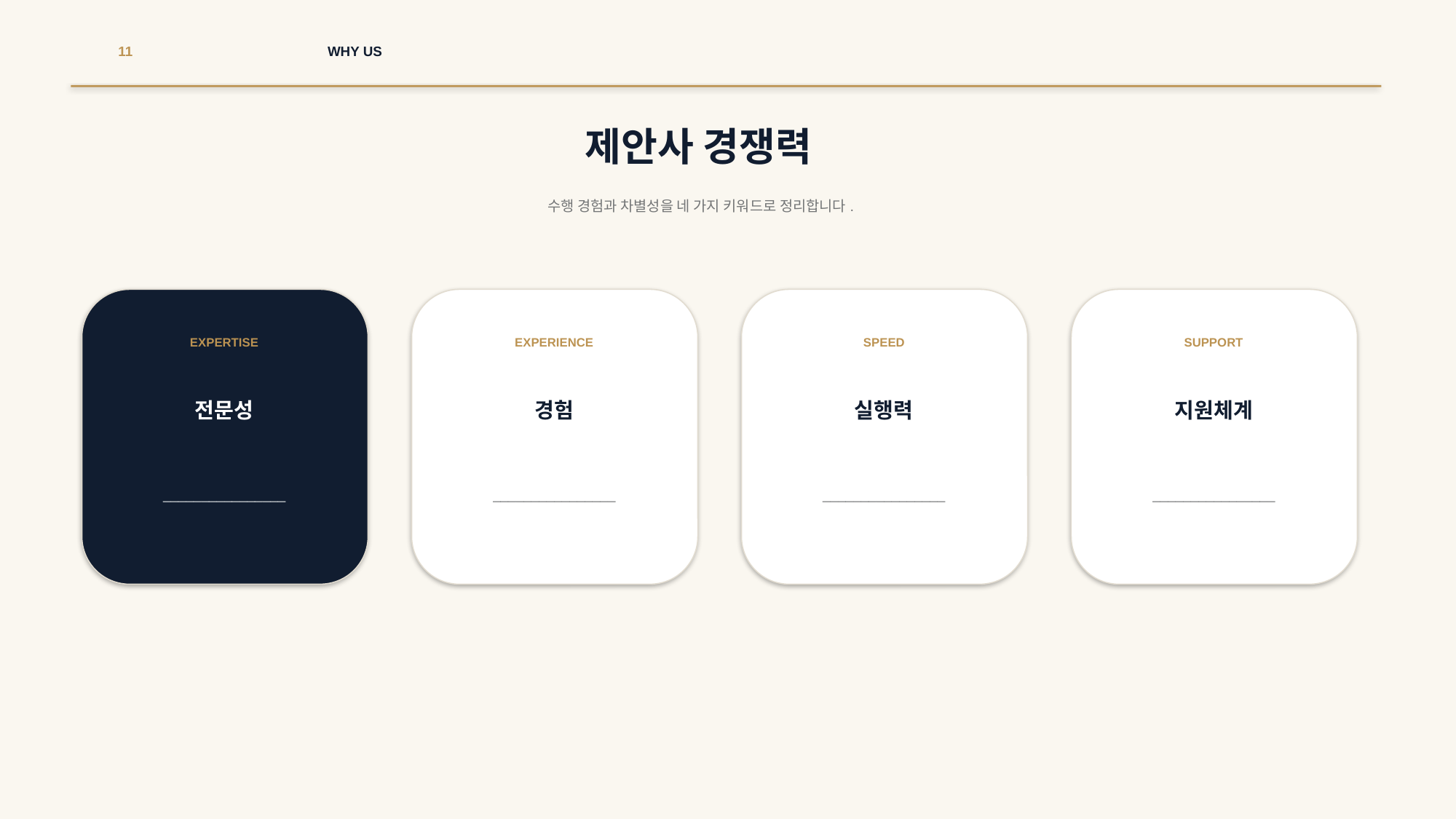

11
WHY US

제안사 경쟁력
수행 경험과 차별성을 네 가지 키워드로 정리합니다.

EXPERTISE
EXPERIENCE
SPEED
SUPPORT
전문성
경험
실행력
지원체계
________________
________________
________________
________________